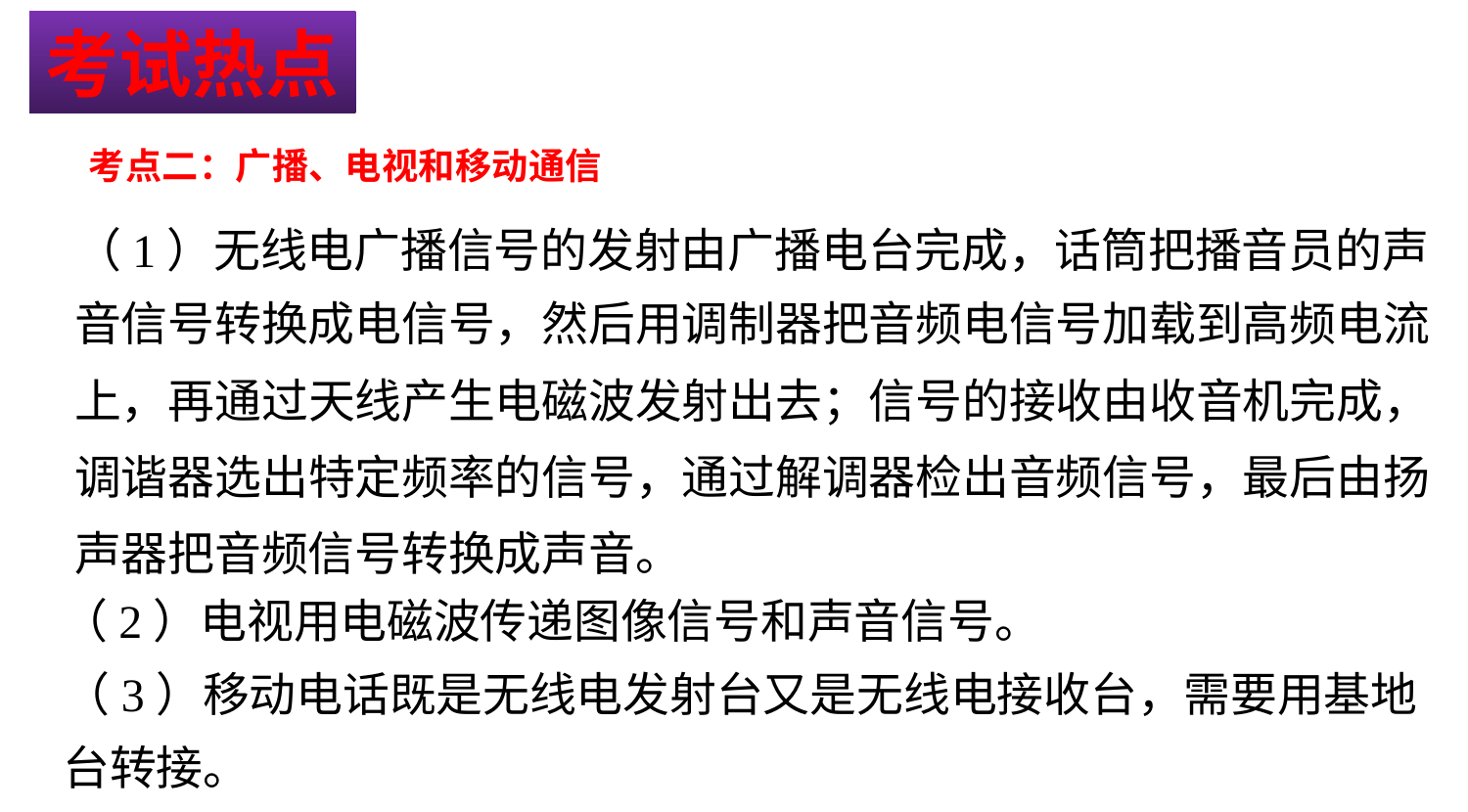

考试热点
考点二：广播、电视和移动通信
（1）无线电广播信号的发射由广播电台完成，话筒把播音员的声

音信号转换成电信号，然后用调制器把音频电信号加载到高频电流

上，再通过天线产生电磁波发射出去；信号的接收由收音机完成，

调谐器选出特定频率的信号，通过解调器检出音频信号，最后由扬

声器把音频信号转换成声音。
（2）电视用电磁波传递图像信号和声音信号。
（3）移动电话既是无线电发射台又是无线电接收台，需要用基地

台转接。